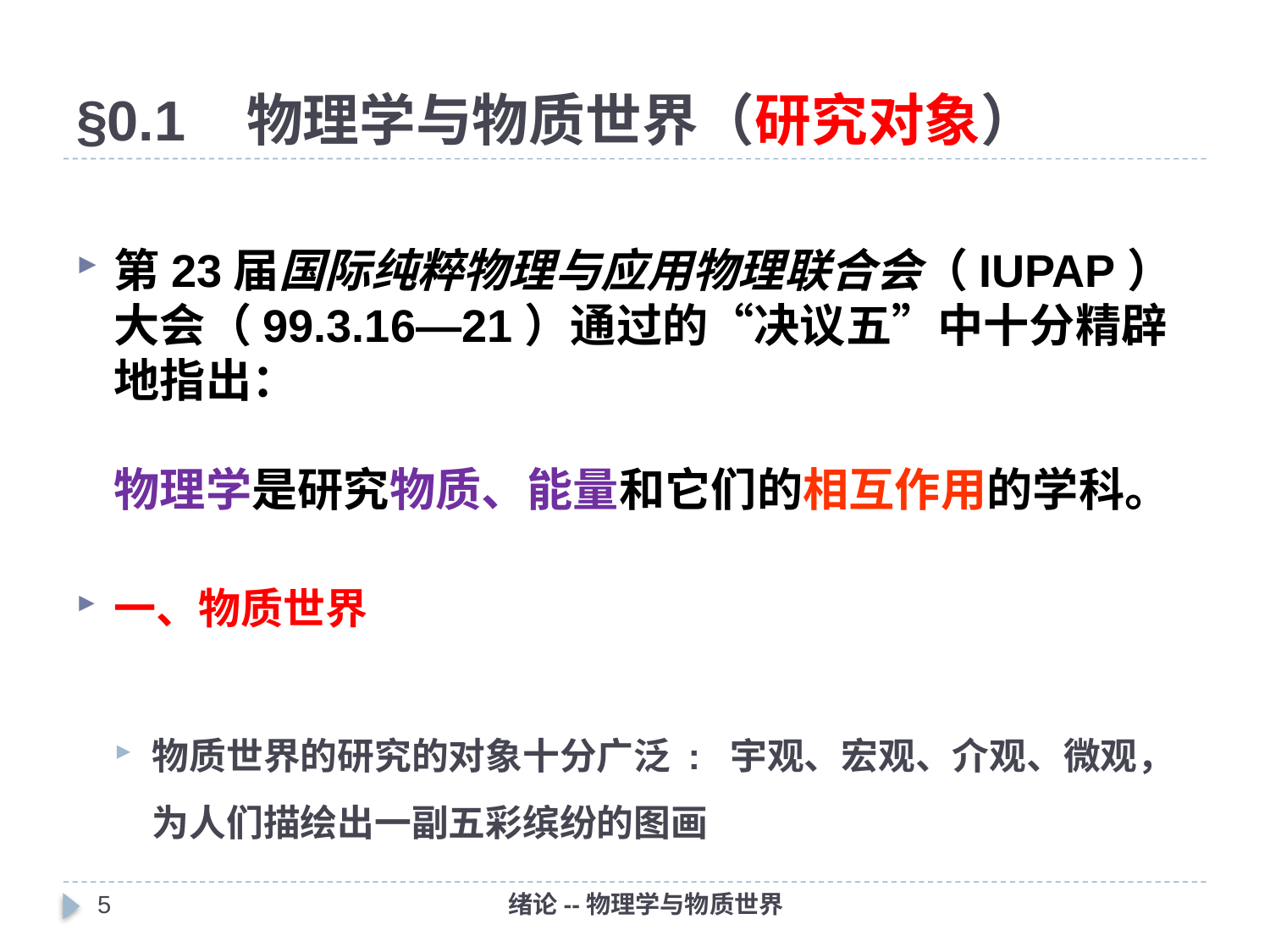

# §0.1   物理学与物质世界（研究对象）

第23届国际纯粹物理与应用物理联合会（IUPAP）大会（99.3.16—21）通过的“决议五”中十分精辟地指出：
物理学是研究物质、能量和它们的相互作用的学科。
一、物质世界

物质世界的研究的对象十分广泛 :  宇观、宏观、介观、微观，为人们描绘出一副五彩缤纷的图画

5
绪论--物理学与物质世界